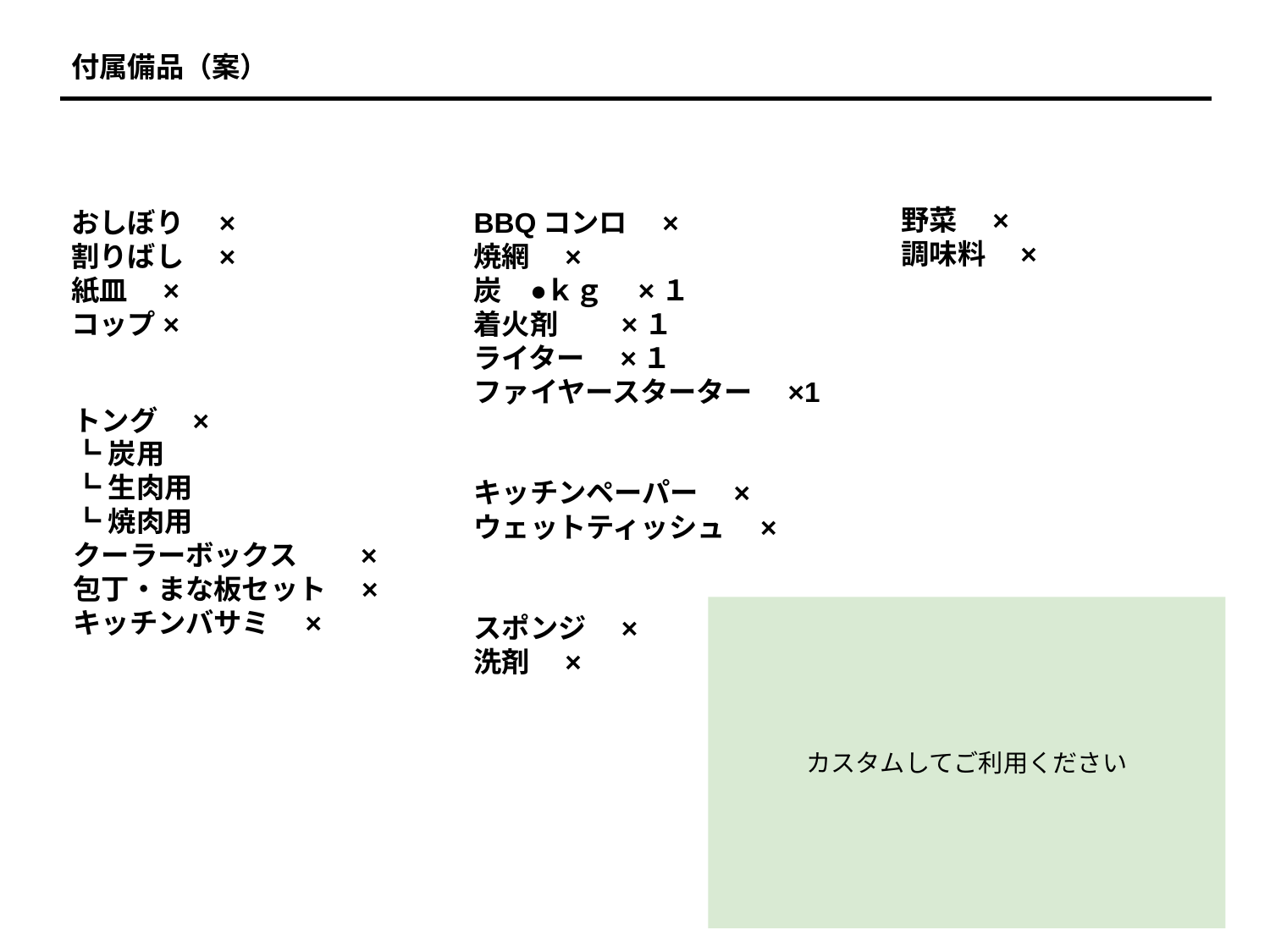

# 付属備品（案）
野菜　×
調味料　×
おしぼり　×
割りばし　×
紙皿　×
コップ×
BBQコンロ　×
焼網　×
炭　●ｋｇ　×１
着火剤　　×１
ライター　×１
ファイヤースターター　×1

キッチンペーパー　×
ウェットティッシュ　×

スポンジ　×
洗剤　×
トング　×
┗炭用
┗生肉用
┗焼肉用
クーラーボックス　　×
包丁・まな板セット　×
キッチンバサミ　×
カスタムしてご利用ください